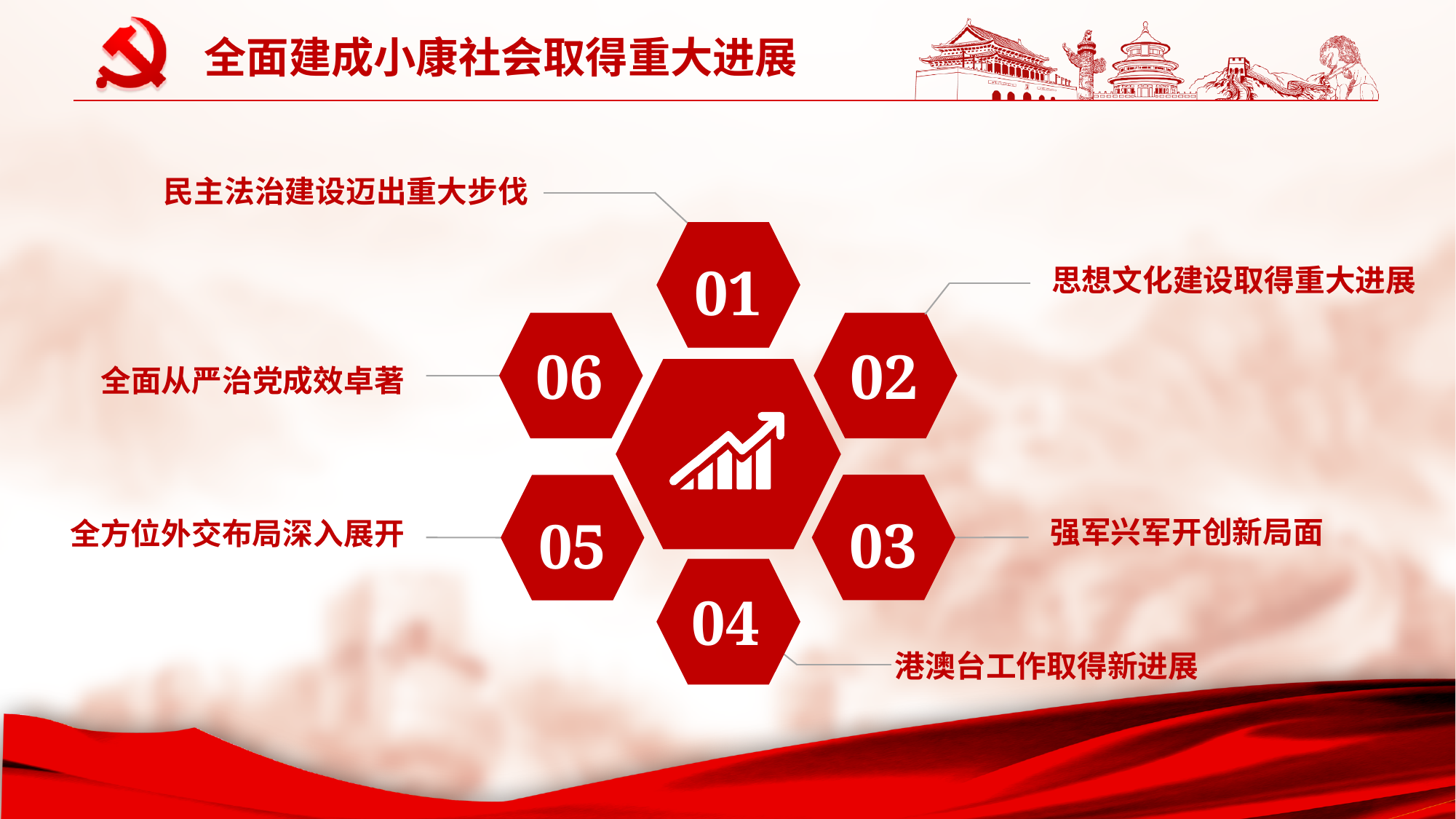

全面建成小康社会取得重大进展
民主法治建设迈出重大步伐

01
思想文化建设取得重大进展

06

02
全面从严治党成效卓著

03

05
强军兴军开创新局面
全方位外交布局深入展开

04
港澳台工作取得新进展